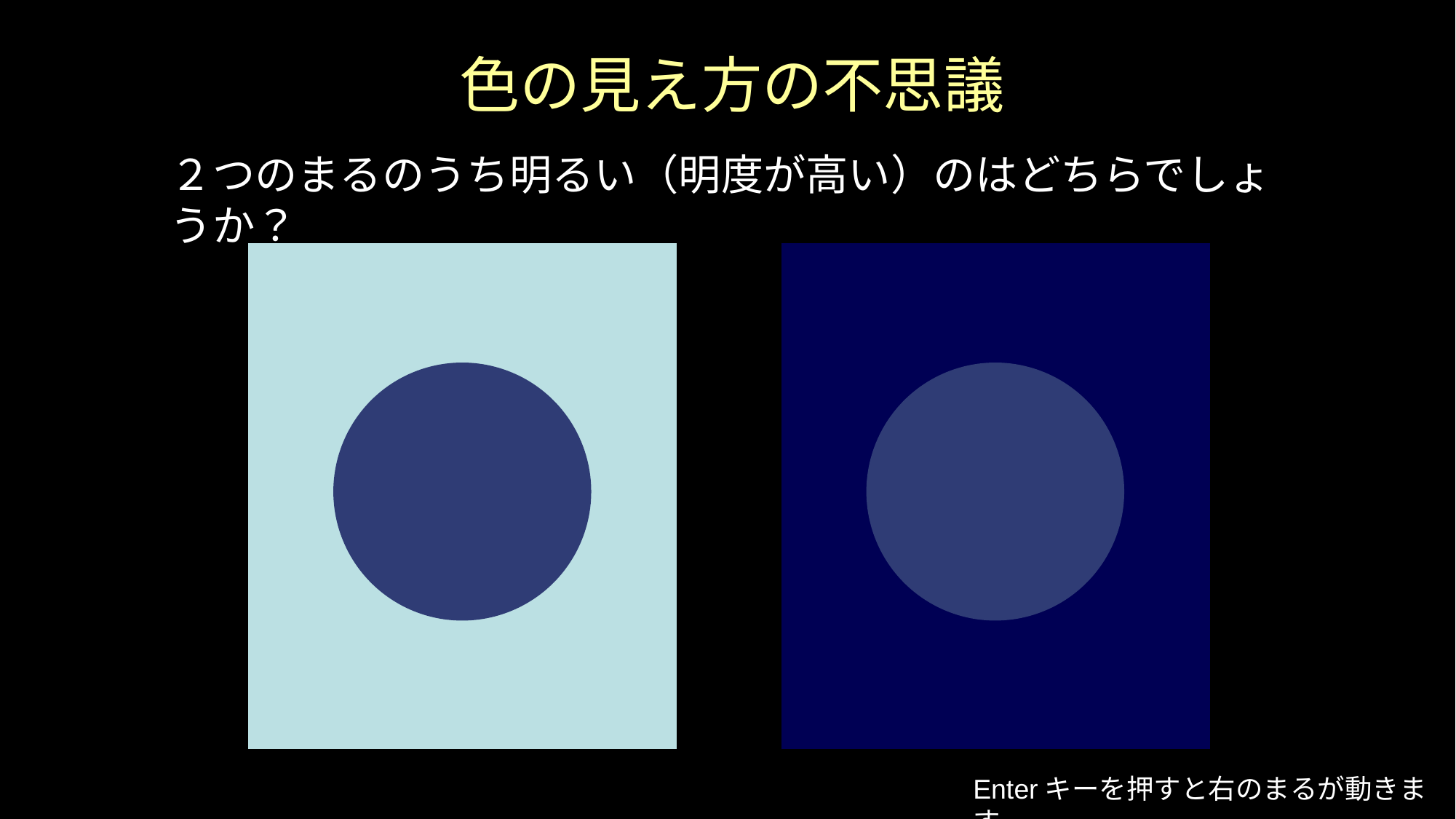

色の見え方の不思議
２つのまるのうち明るい（明度が高い）のはどちらでしょうか？

Enterキーを押すと右のまるが動きます。